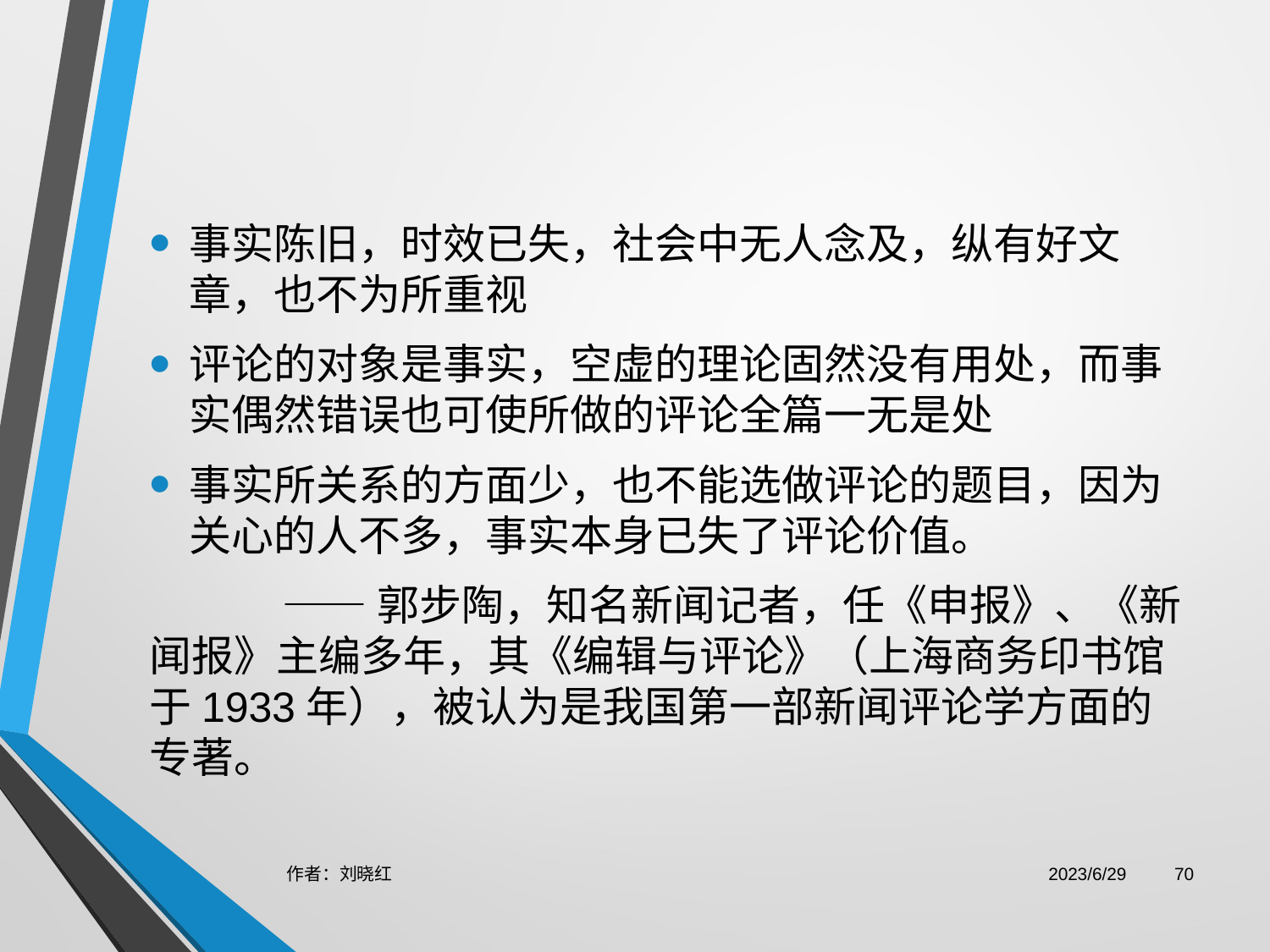

#
事实陈旧，时效已失，社会中无人念及，纵有好文章，也不为所重视
评论的对象是事实，空虚的理论固然没有用处，而事实偶然错误也可使所做的评论全篇一无是处
事实所关系的方面少，也不能选做评论的题目，因为关心的人不多，事实本身已失了评论价值。
              ——郭步陶，知名新闻记者，任《申报》、《新闻报》主编多年，其《编辑与评论》（上海商务印书馆于1933年），被认为是我国第一部新闻评论学方面的专著。
作者：刘晓红
2023/6/29
70